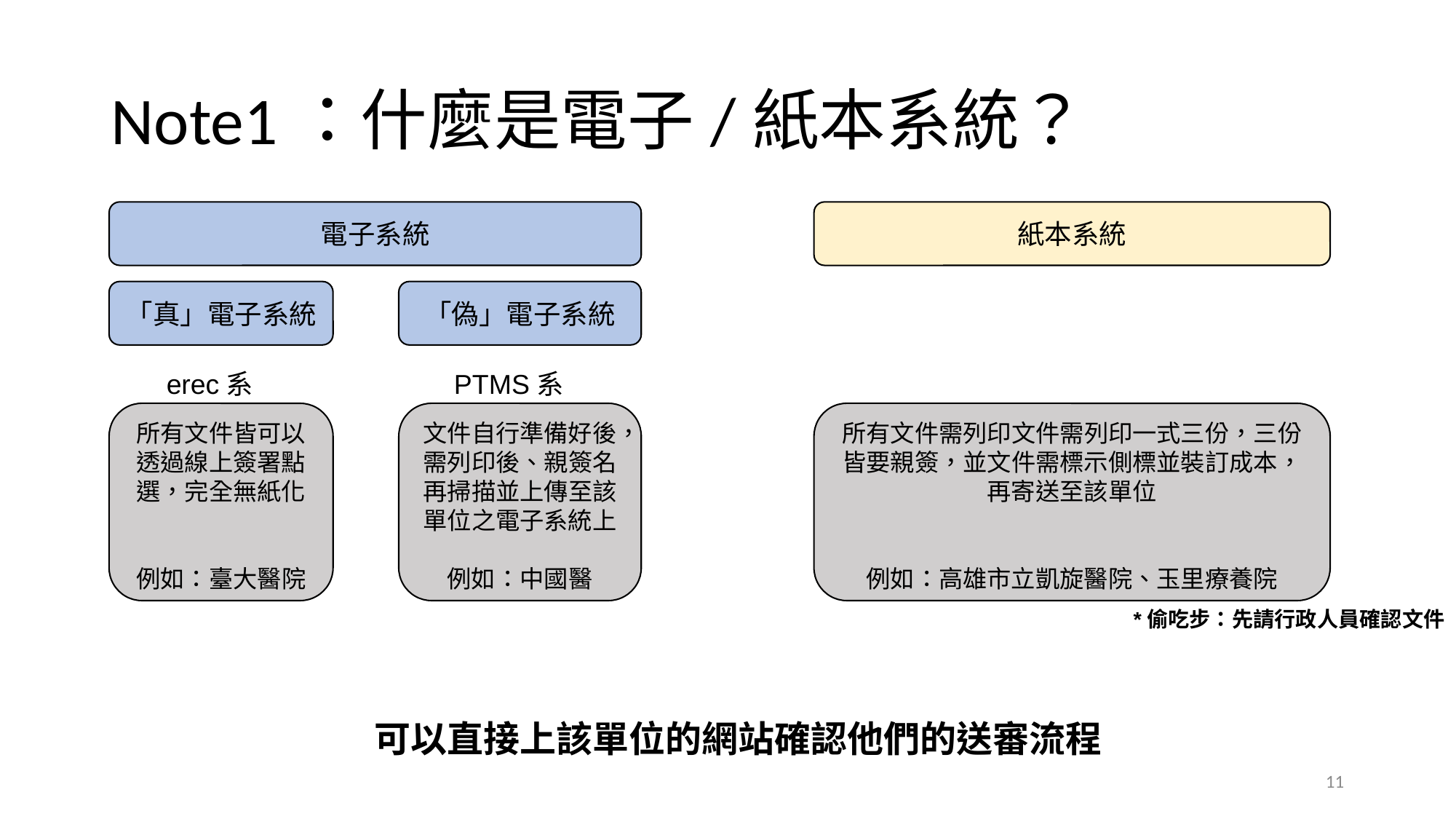

# Note1：什麼是電子/紙本系統？
電子系統
紙本系統
「真」電子系統
「偽」電子系統
erec系統
PTMS系統
文件自行準備好後，需列印後、親簽名再掃描並上傳至該單位之電子系統上

例如：中國醫
所有文件需列印文件需列印一式三份，三份皆要親簽，並文件需標示側標並裝訂成本，再寄送至該單位

例如：高雄市立凱旋醫院、玉里療養院
所有文件皆可以透過線上簽署點選，完全無紙化

例如：臺大醫院
*偷吃步：先請行政人員確認文件
可以直接上該單位的網站確認他們的送審流程
11